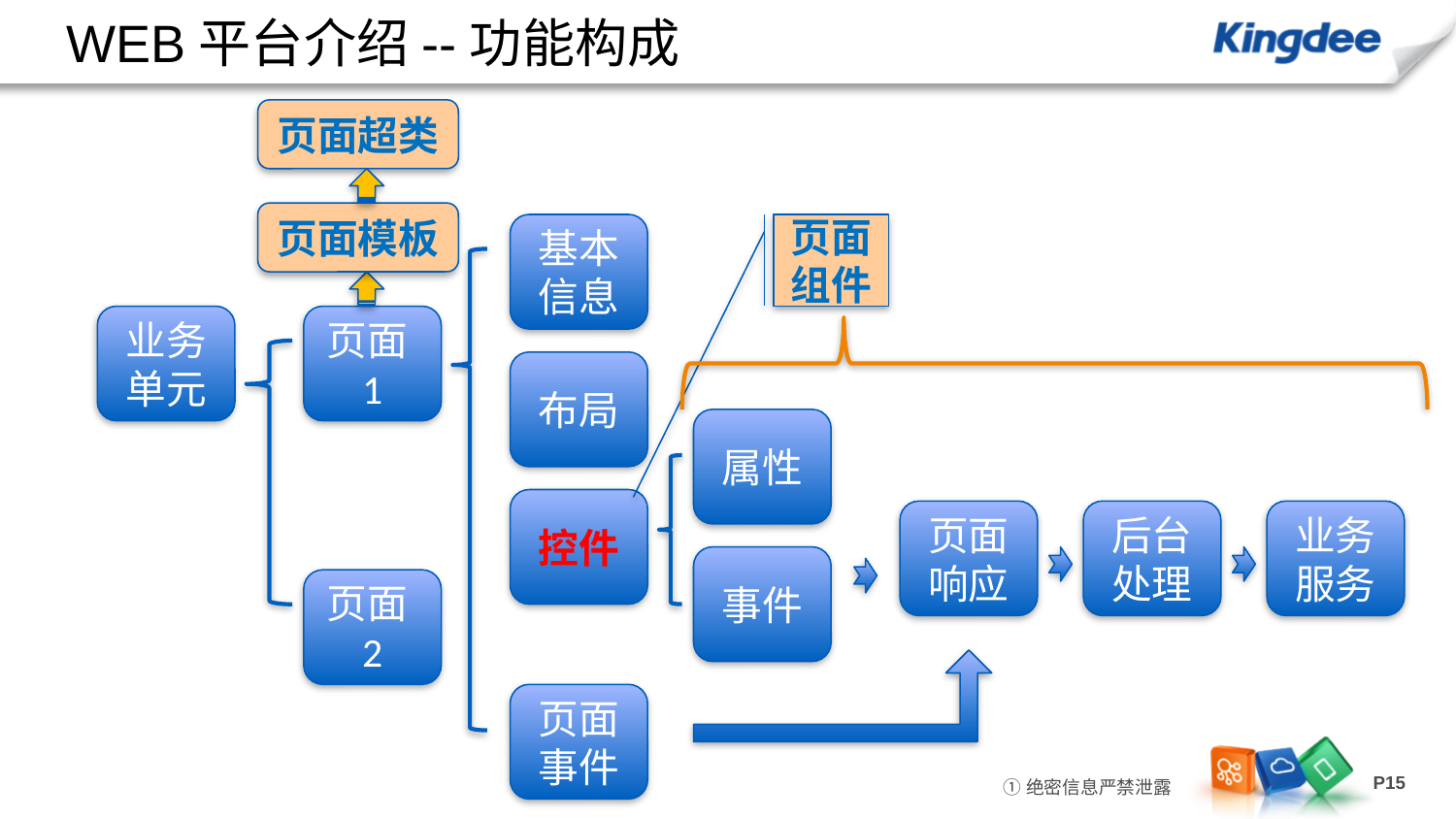

# WEB平台介绍--功能构成
页面超类

页面模板
基本信息
页面组件

业务单元
页面1

布局
属性

控件
页面响应
后台处理
业务服务

事件

页面2

页面事件